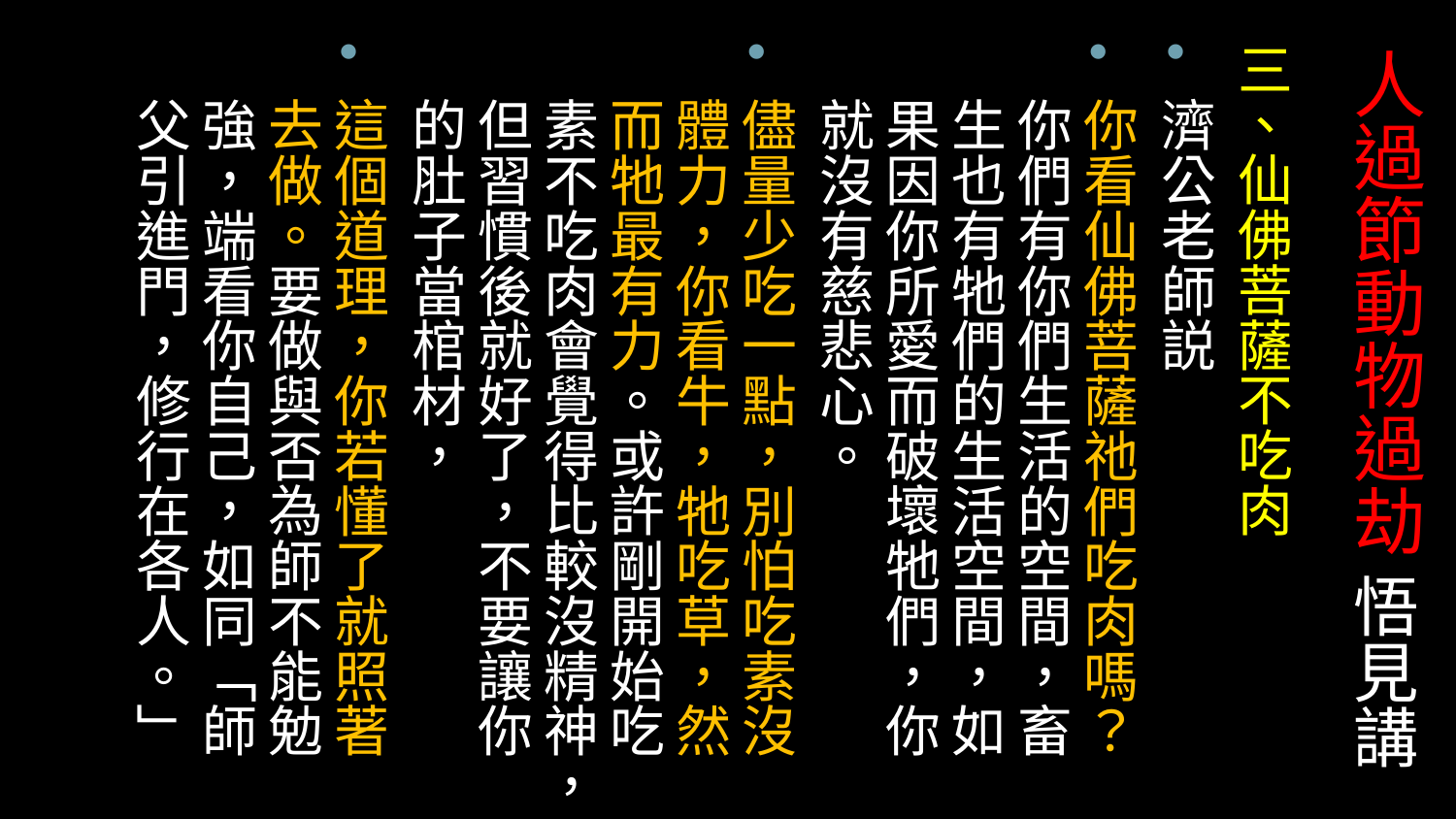

三、仙佛菩薩不吃肉
濟公老師説
你看仙佛菩薩祂們吃肉嗎？你們有你們生活的空間，畜生也有牠們的生活空間，如果因你所愛而破壞牠們，你就沒有慈悲心。
儘量少吃一點，別怕吃素沒體力，你看牛，牠吃草，然而牠最有力。或許剛開始吃素不吃肉會覺得比較沒精神，但習慣後就好了，不要讓你的肚子當棺材，
這個道理，你若懂了就照著去做。要做與否為師不能勉強，端看你自己，如同「師父引進門，修行在各人。」

# 人過節動物過劫 悟見講